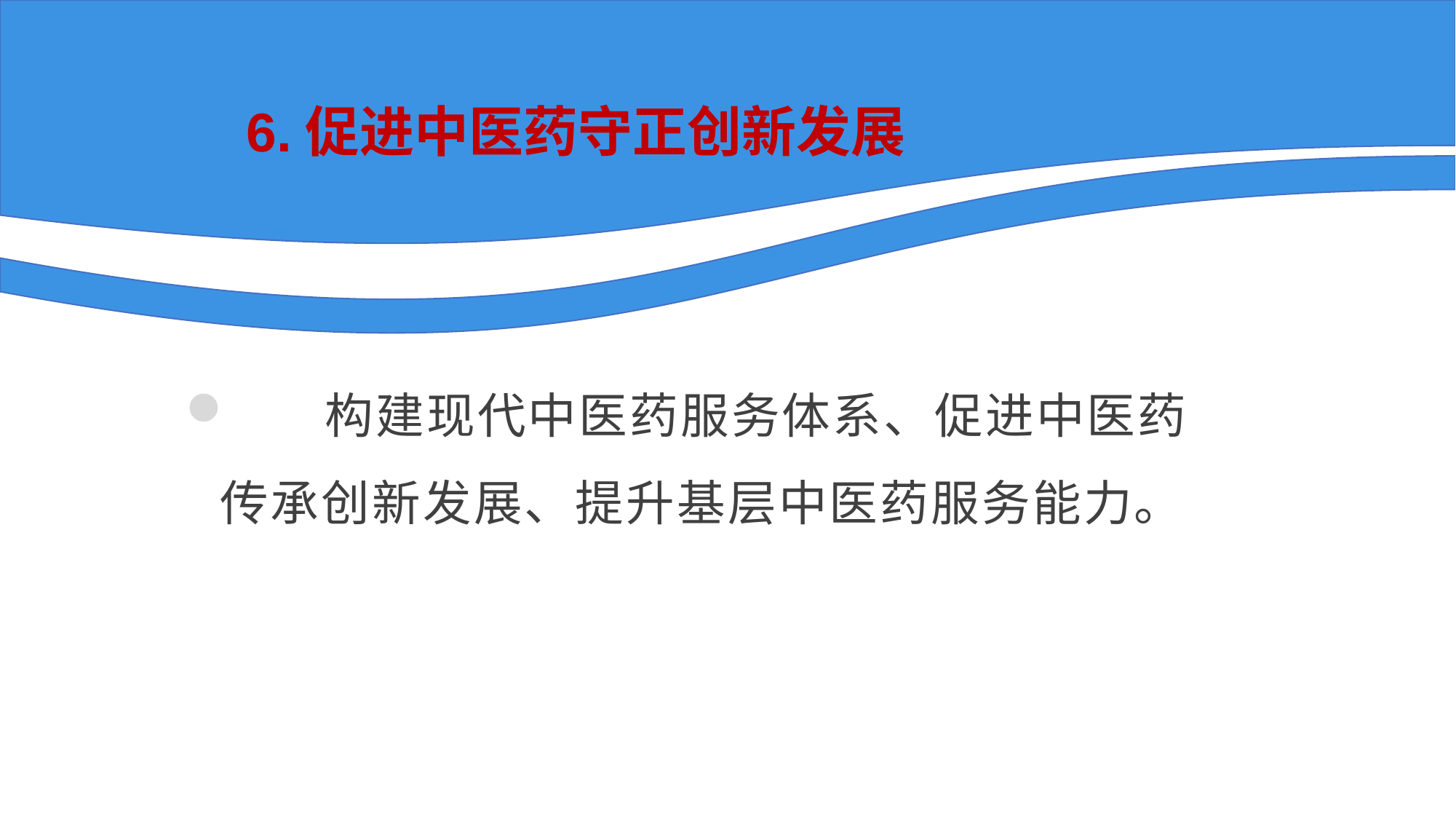

6.促进中医药守正创新发展

      构建现代中医药服务体系、促进中医药传承创新发展、提升基层中医药服务能力。